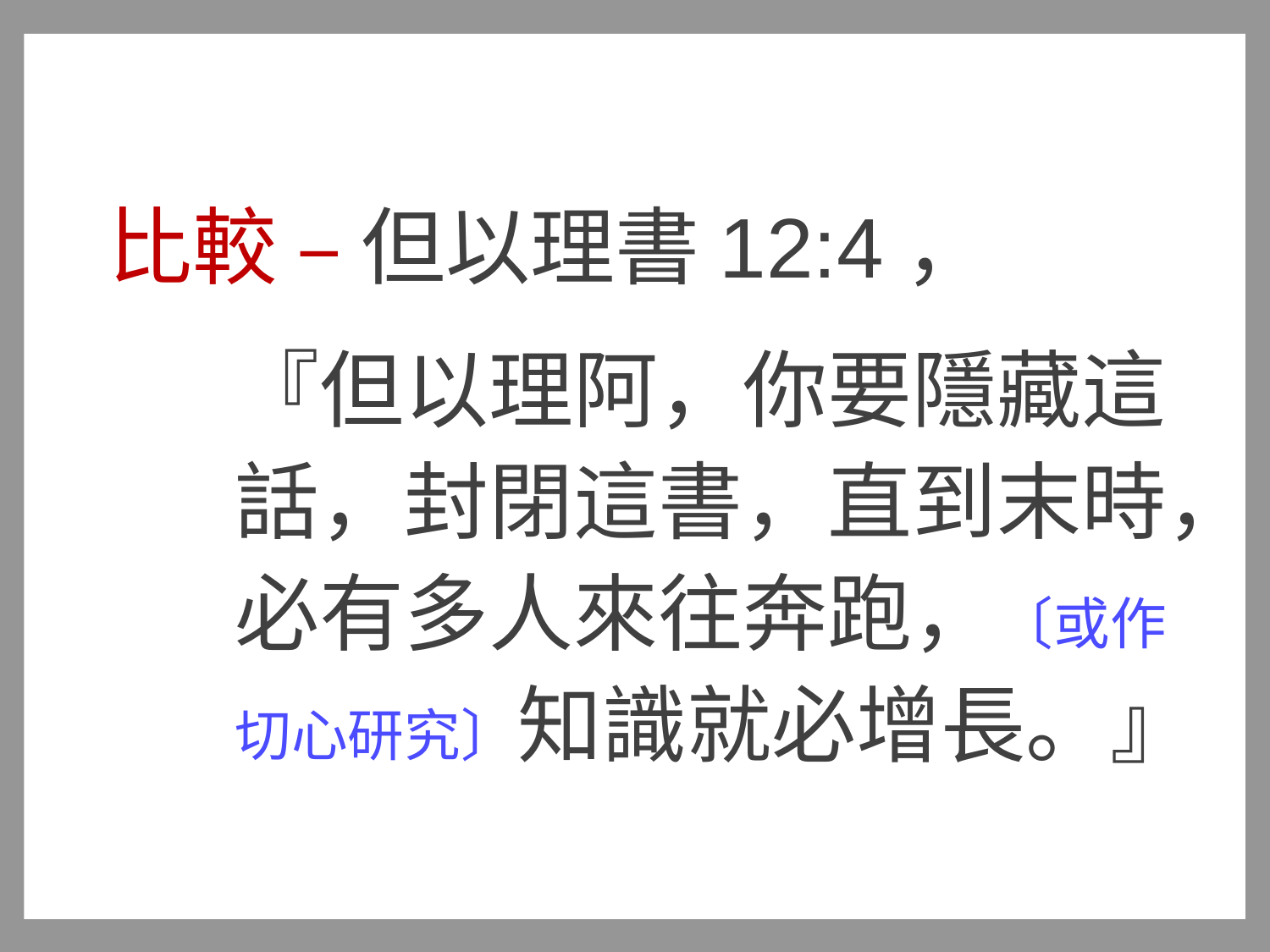

比較 – 但以理書12:4，
『但以理阿，你要隱藏這話，封閉這書，直到末時，必有多人來往奔跑，〔或作切心研究〕知識就必增長。』